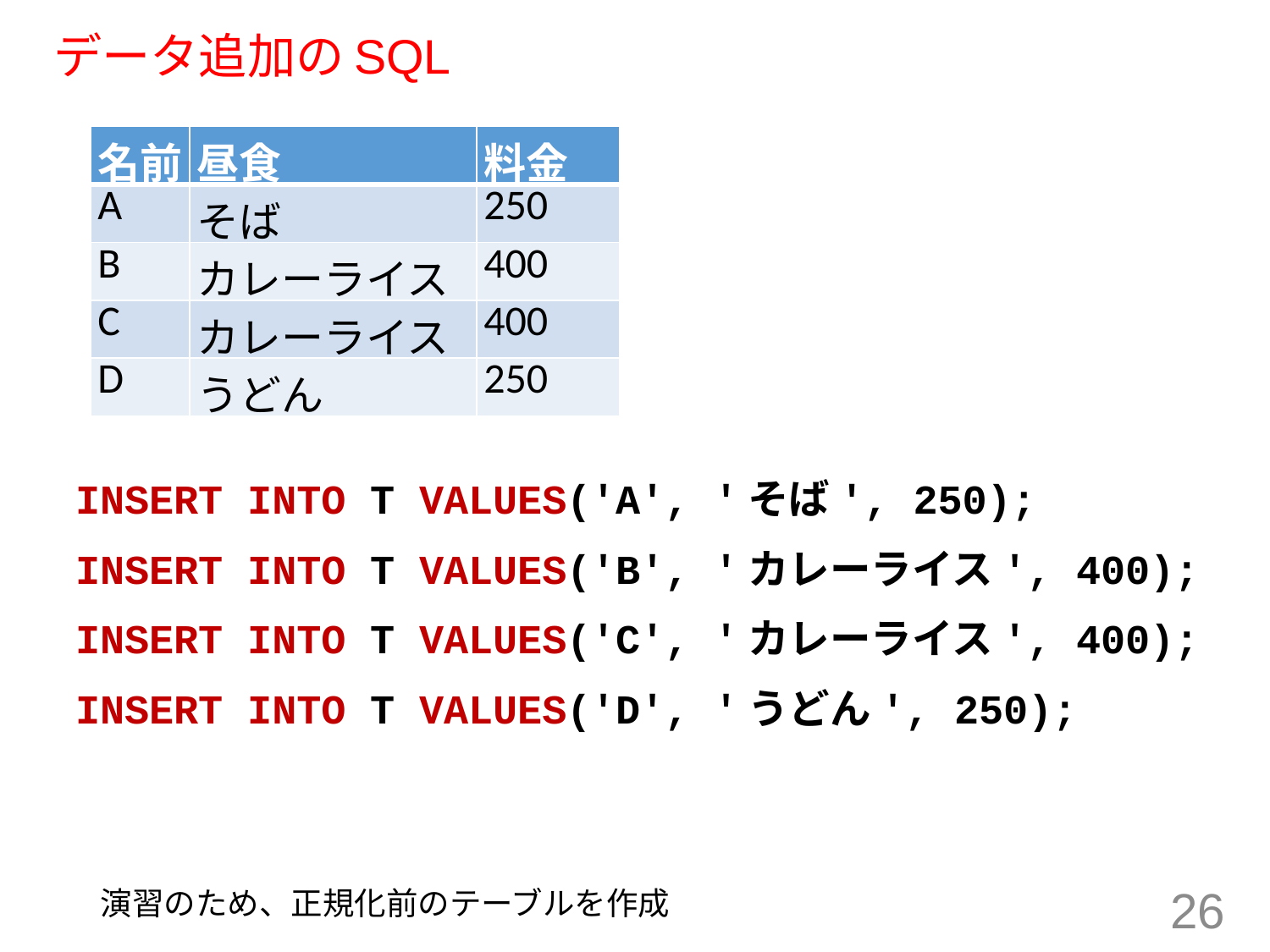

# データ追加のSQL
| 名前 | 昼食 | 料金 |
| --- | --- | --- |
| A | そば | 250 |
| B | カレーライス | 400 |
| C | カレーライス | 400 |
| D | うどん | 250 |
INSERT INTO T VALUES('A', 'そば', 250);
INSERT INTO T VALUES('B', 'カレーライス', 400);
INSERT INTO T VALUES('C', 'カレーライス', 400);
INSERT INTO T VALUES('D', 'うどん', 250);

演習のため、正規化前のテーブルを作成
26